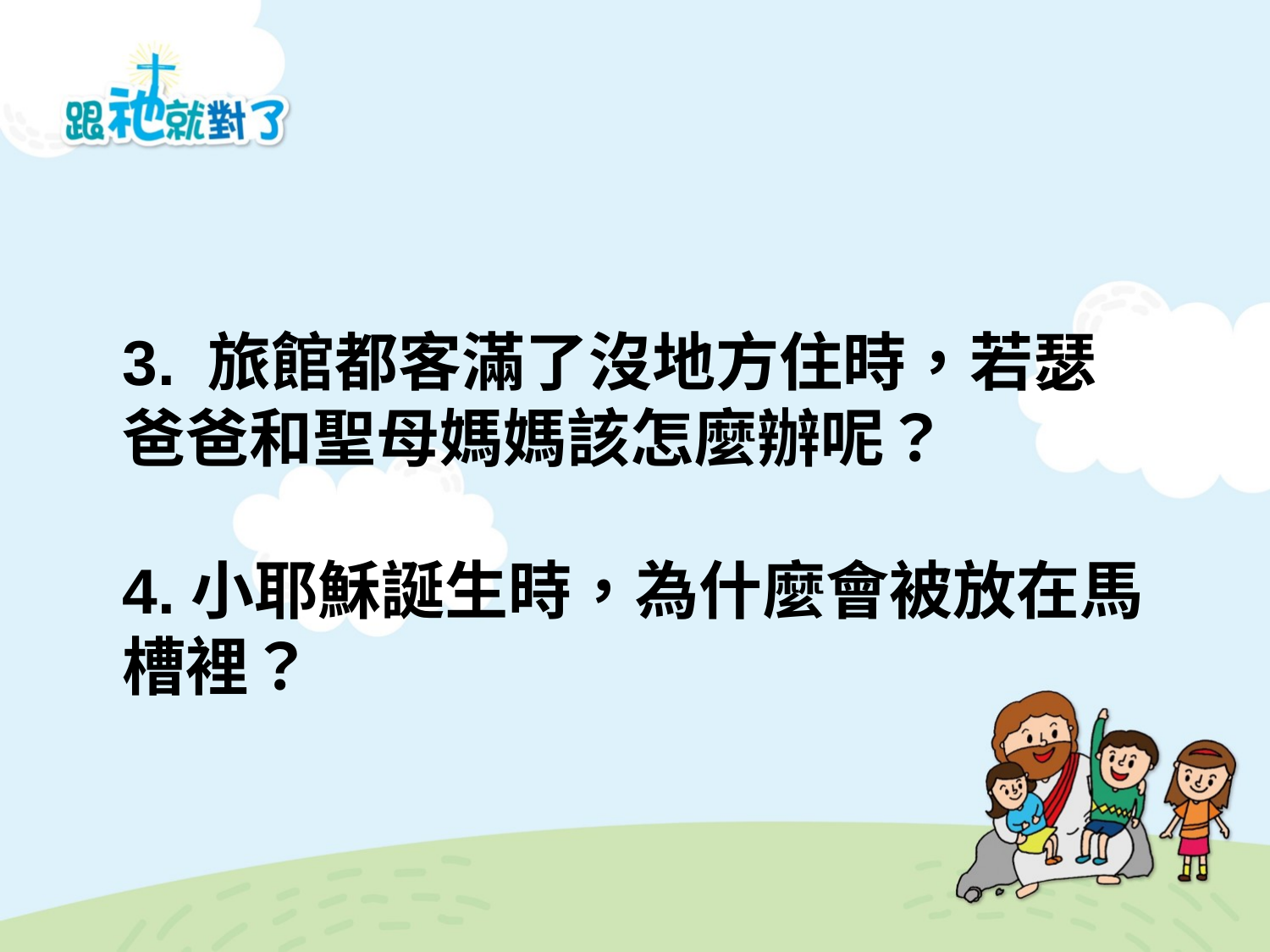

3. 旅館都客滿了沒地方住時，若瑟爸爸和聖母媽媽該怎麼辦呢？

4.小耶穌誕生時，為什麼會被放在馬槽裡？